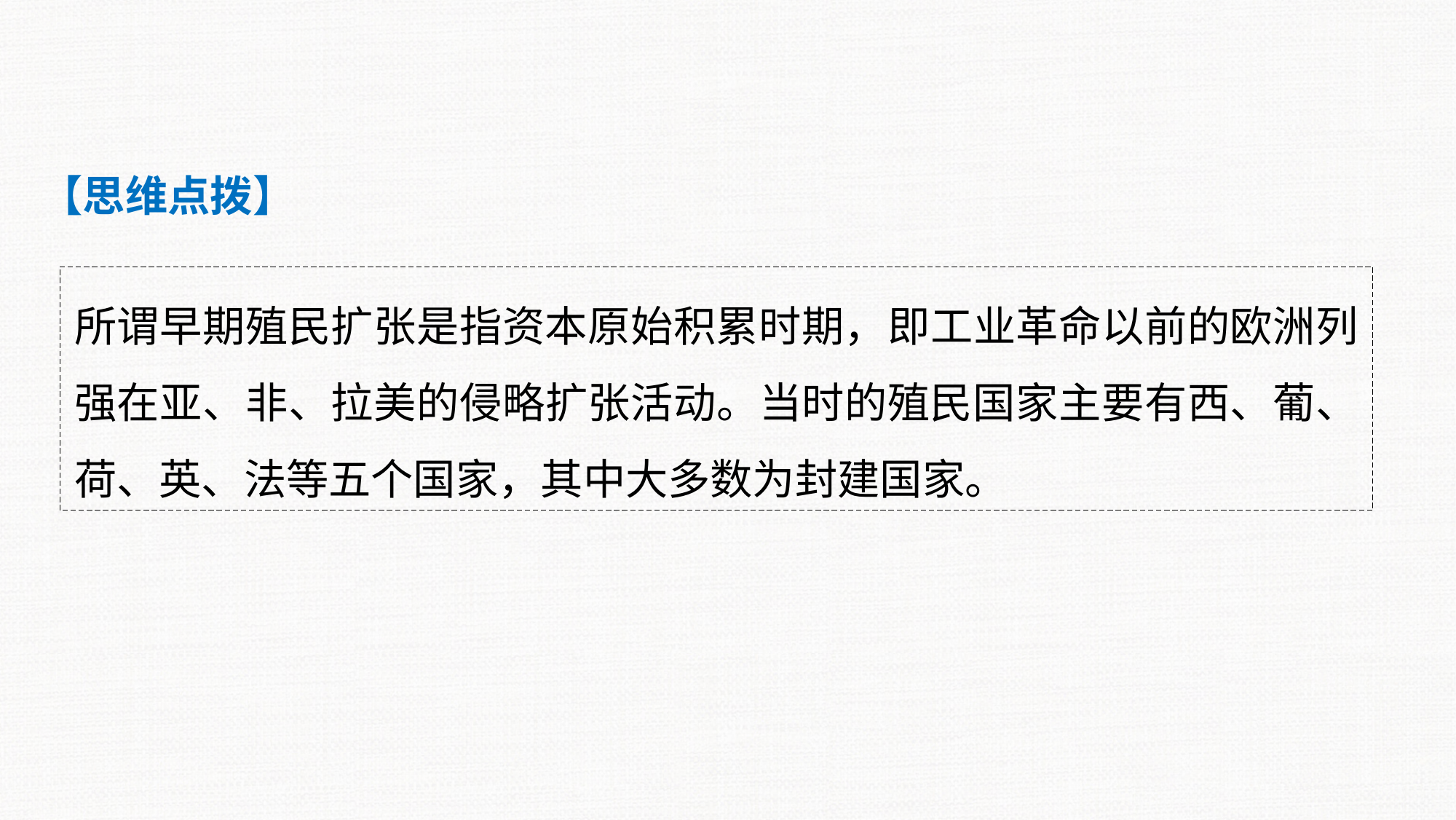

【思维点拨】
所谓早期殖民扩张是指资本原始积累时期，即工业革命以前的欧洲列强在亚、非、拉美的侵略扩张活动。当时的殖民国家主要有西、葡、荷、英、法等五个国家，其中大多数为封建国家。